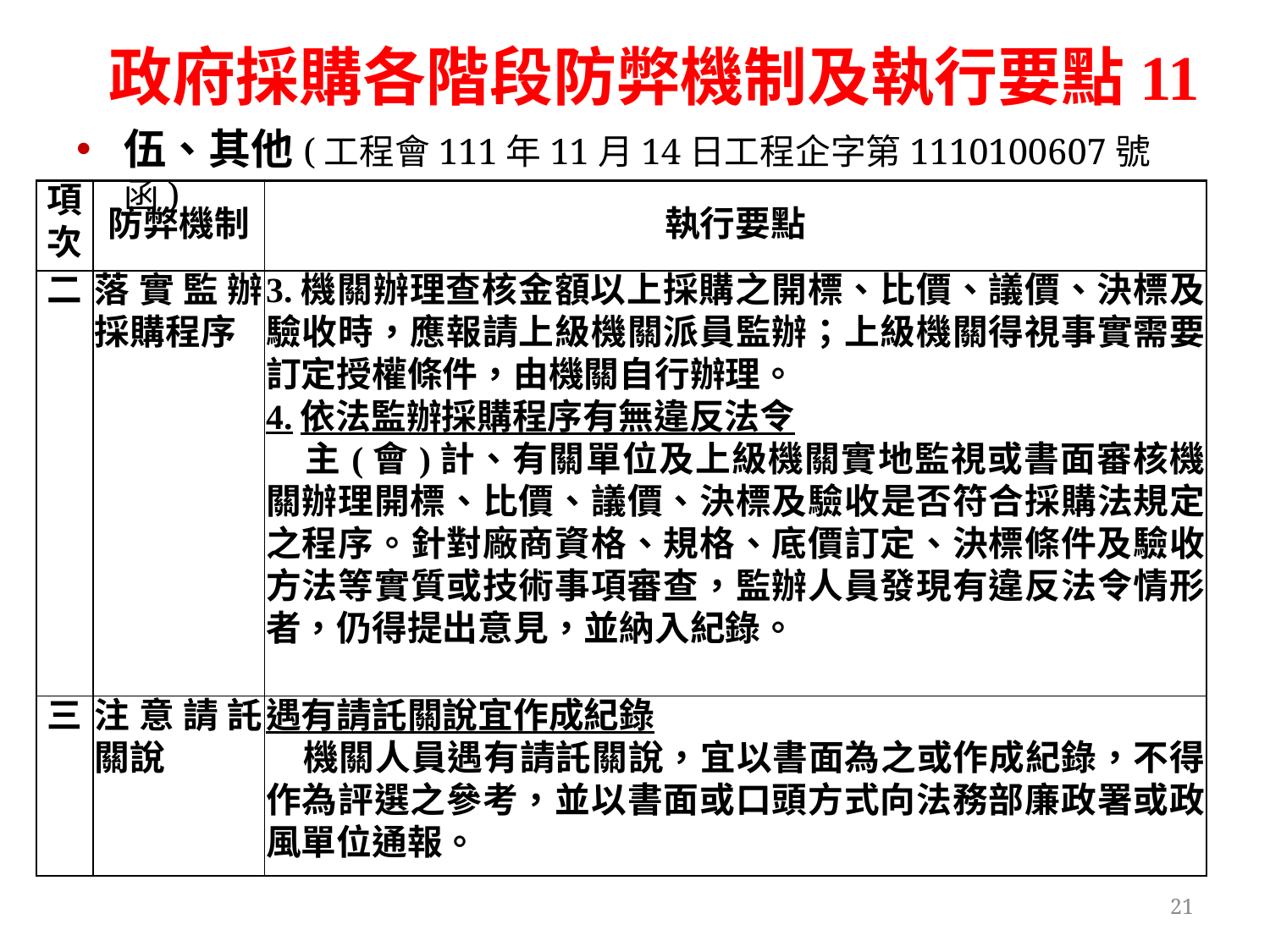

政府採購各階段防弊機制及執行要點11
伍、其他(工程會111年11月14日工程企字第1110100607號函)
| 項次 | 防弊機制 | 執行要點 |
| --- | --- | --- |
| 二 | 落實監辦採購程序 | 3.機關辦理查核金額以上採購之開標、比價、議價、決標及驗收時，應報請上級機關派員監辦；上級機關得視事實需要訂定授權條件，由機關自行辦理。 4.依法監辦採購程序有無違反法令 主(會)計、有關單位及上級機關實地監視或書面審核機關辦理開標、比價、議價、決標及驗收是否符合採購法規定之程序。針對廠商資格、規格、底價訂定、決標條件及驗收方法等實質或技術事項審查，監辦人員發現有違反法令情形者，仍得提出意見，並納入紀錄。 |
| 三 | 注意請託關說 | 遇有請託關說宜作成紀錄 機關人員遇有請託關說，宜以書面為之或作成紀錄，不得作為評選之參考，並以書面或口頭方式向法務部廉政署或政風單位通報。 |
21